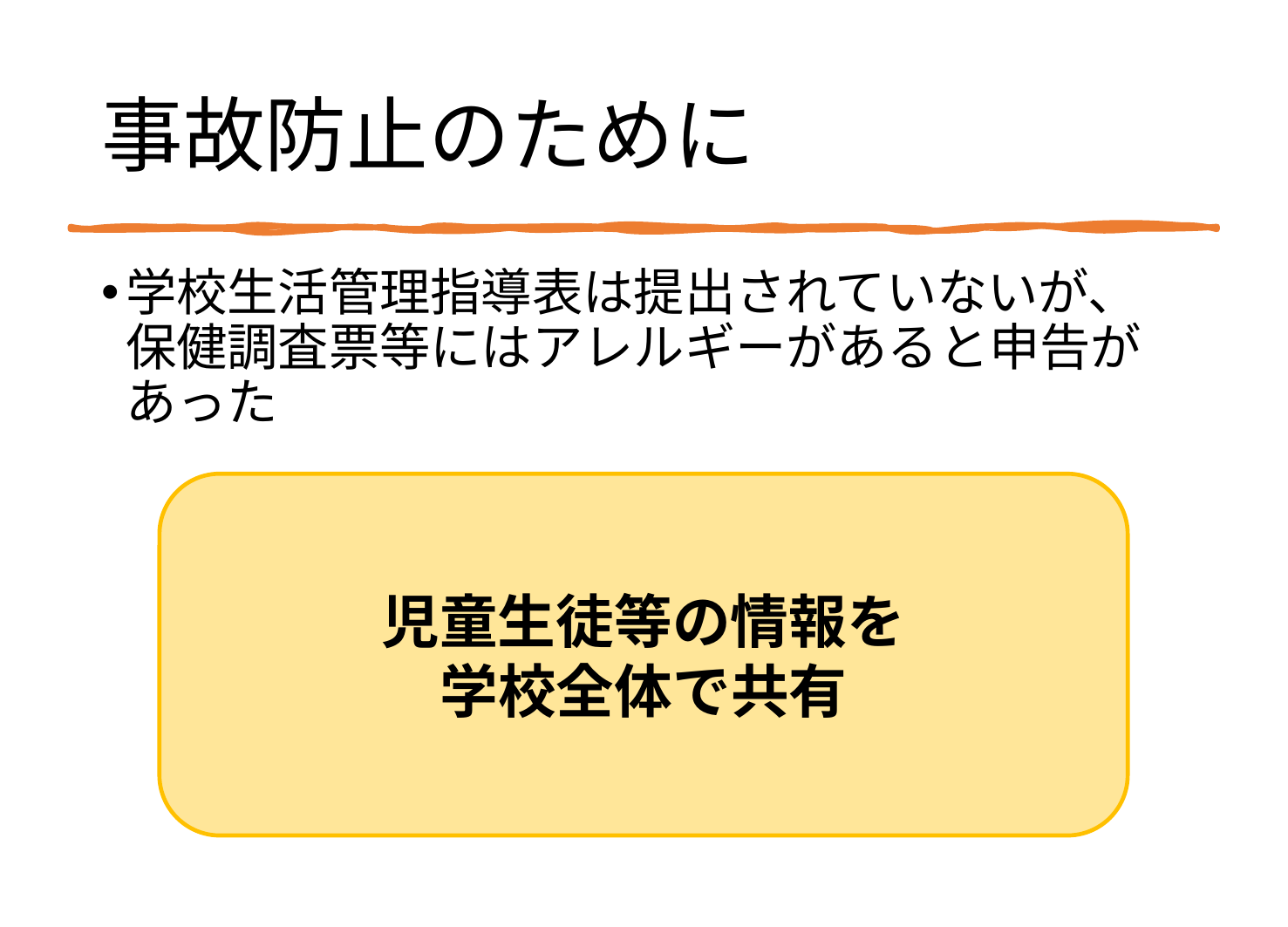

# 事故防止のために

学校生活管理指導表は提出されていないが、保健調査票等にはアレルギーがあると申告があった
児童生徒等の情報を
学校全体で共有